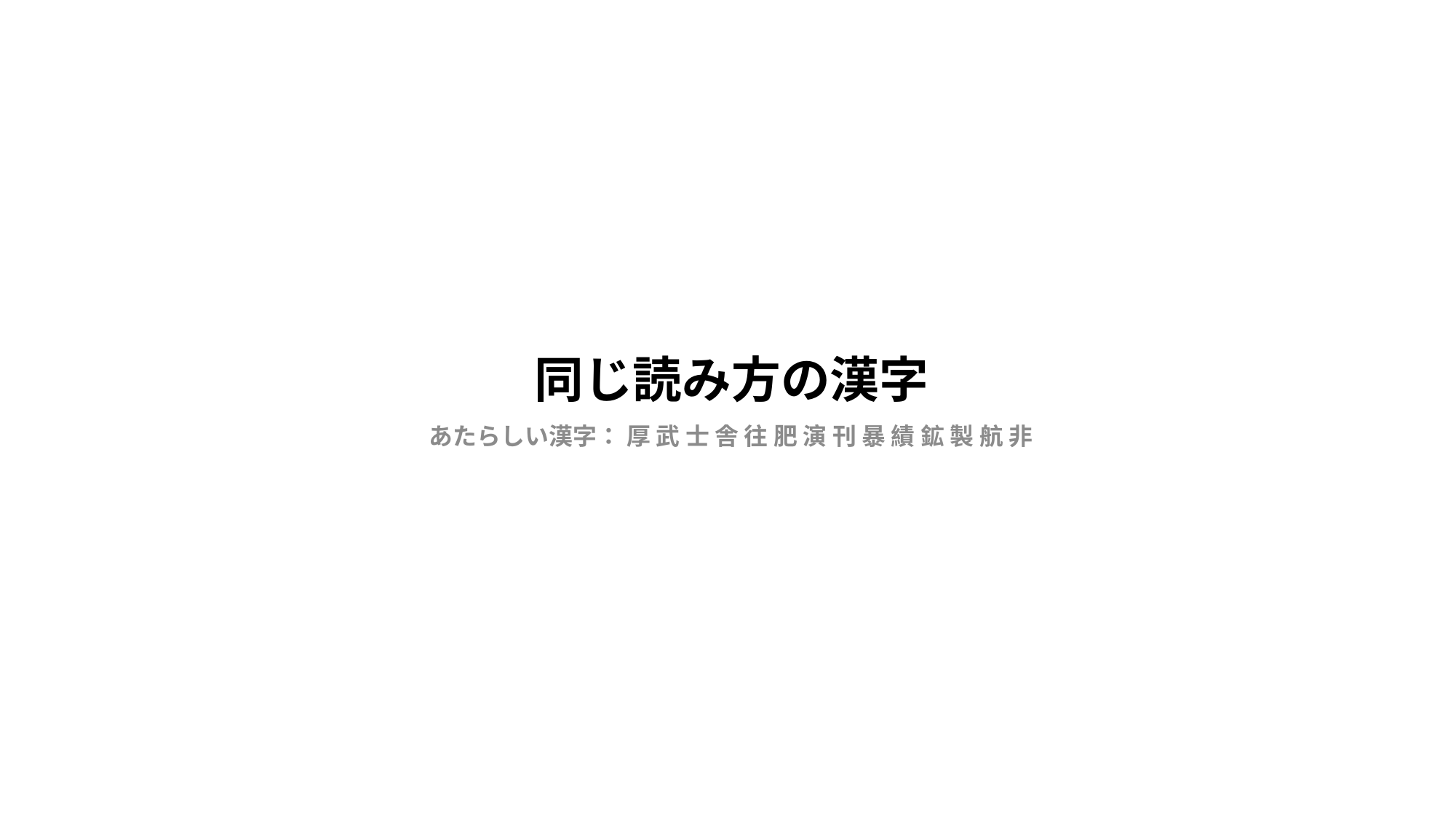

# 同じ読み方の漢字
あたらしい漢字： 厚 武 士 舎 往 肥 演 刊 暴 績 鉱 製 航 非